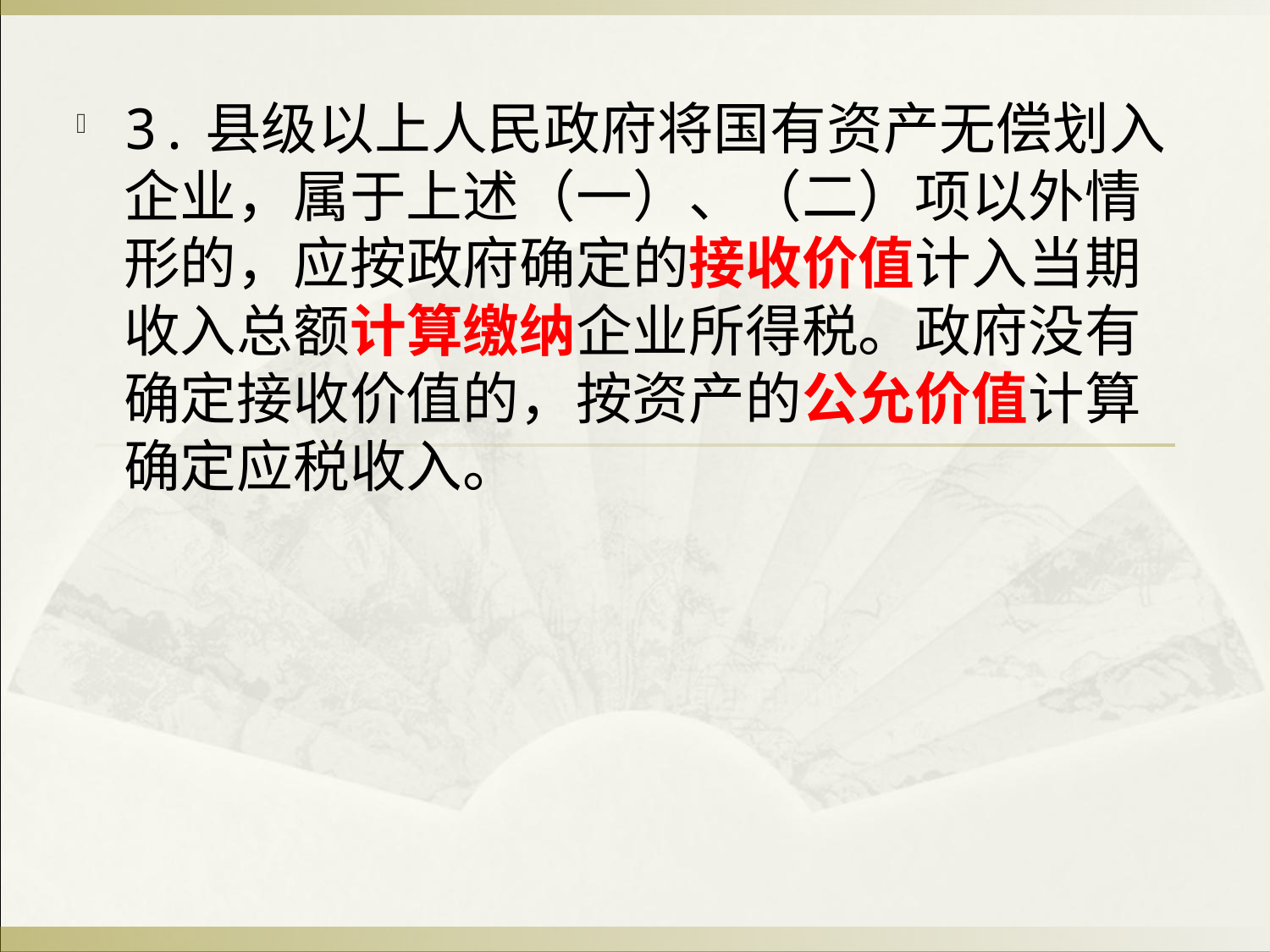

3.县级以上人民政府将国有资产无偿划入企业，属于上述（一）、（二）项以外情形的，应按政府确定的接收价值计入当期收入总额计算缴纳企业所得税。政府没有确定接收价值的，按资产的公允价值计算确定应税收入。